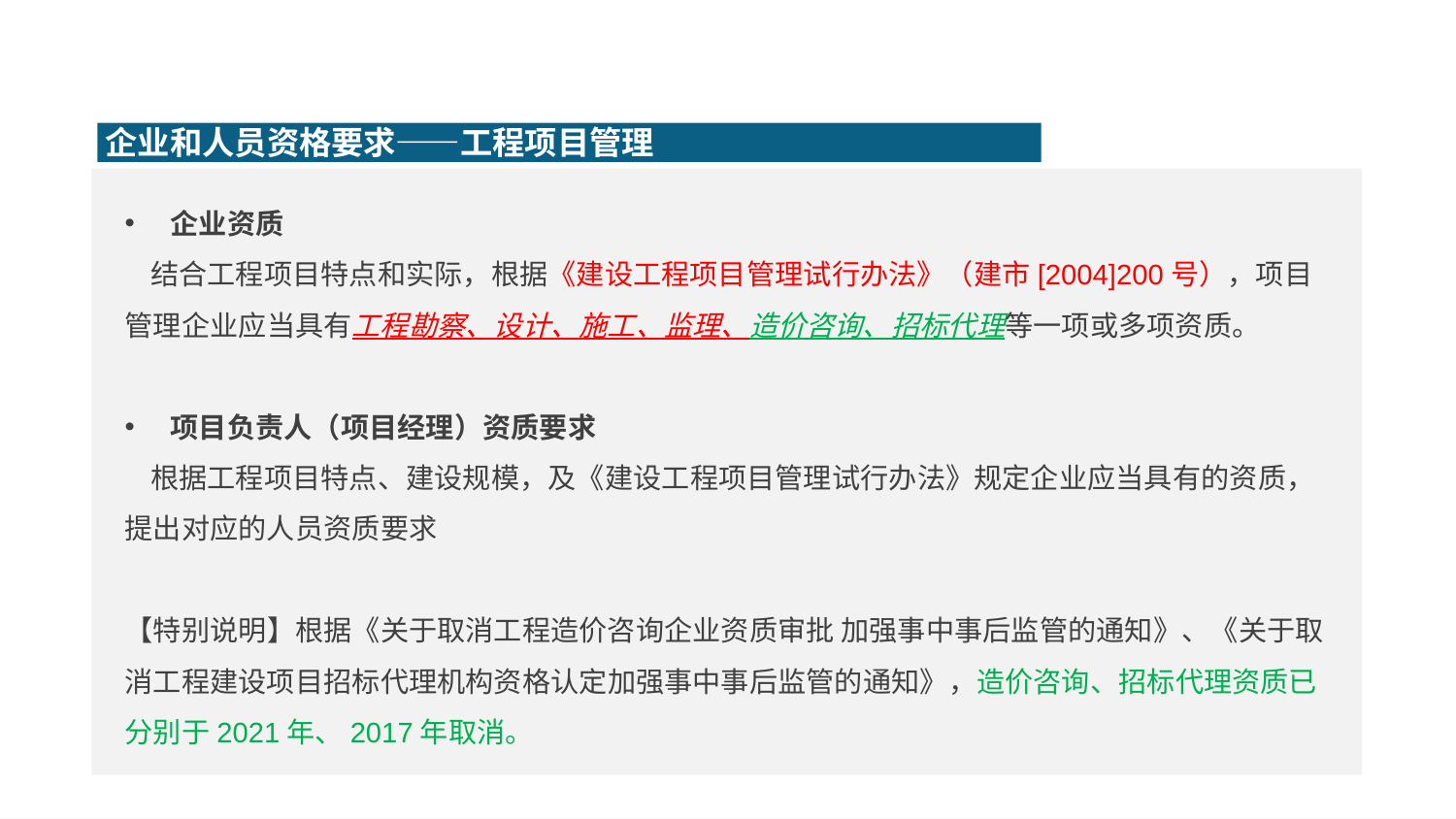

企业和人员资格要求——工程项目管理

企业资质
   结合工程项目特点和实际，根据《建设工程项目管理试行办法》（建市[2004]200号），项目管理企业应当具有工程勘察、设计、施工、监理、造价咨询、招标代理等一项或多项资质。

项目负责人（项目经理）资质要求
   根据工程项目特点、建设规模，及《建设工程项目管理试行办法》规定企业应当具有的资质，提出对应的人员资质要求

【特别说明】根据《关于取消工程造价咨询企业资质审批 加强事中事后监管的通知》、《关于取消工程建设项目招标代理机构资格认定加强事中事后监管的通知》，造价咨询、招标代理资质已分别于2021年、2017年取消。